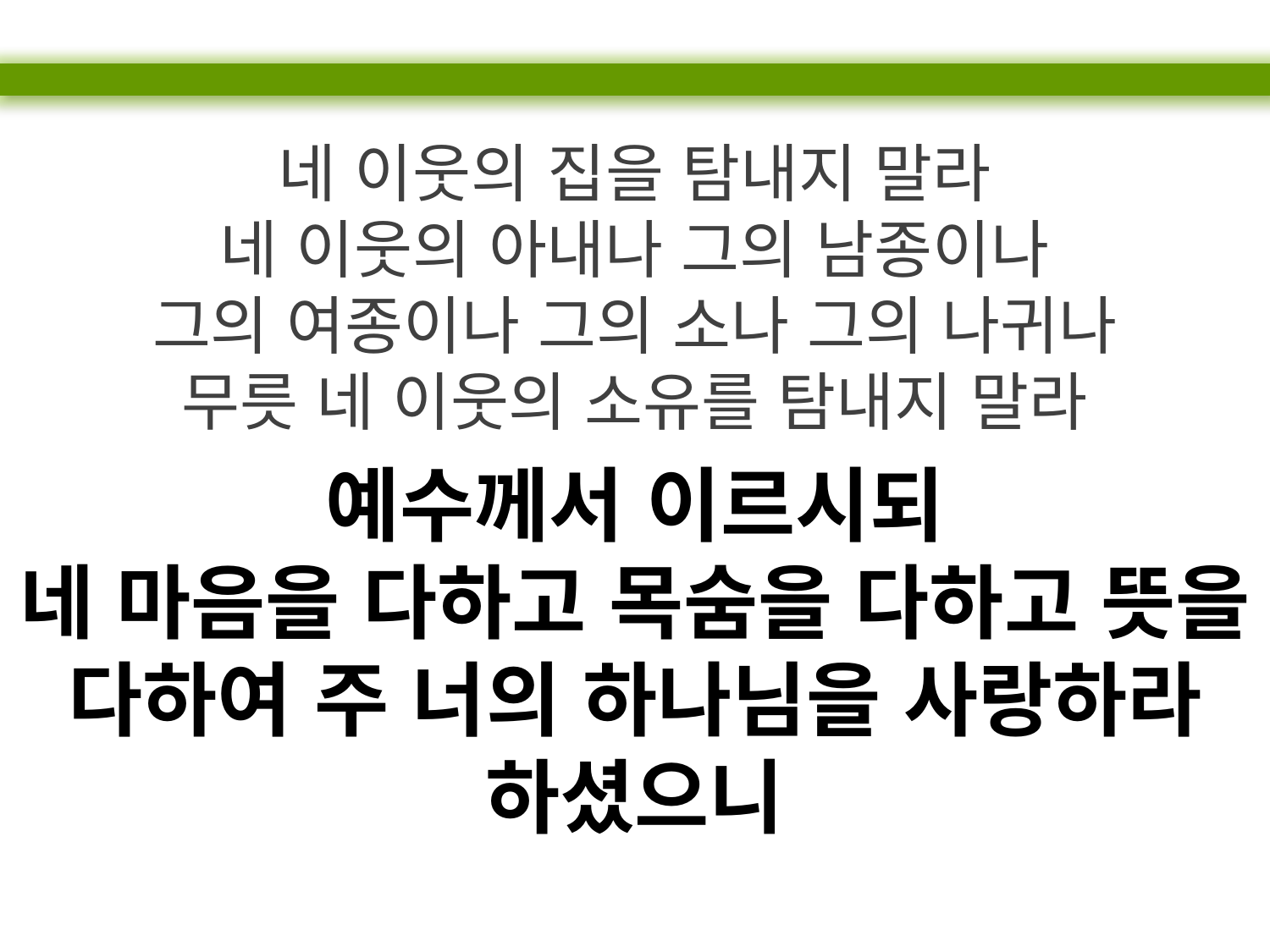

네 이웃의 집을 탐내지 말라
네 이웃의 아내나 그의 남종이나
그의 여종이나 그의 소나 그의 나귀나
무릇 네 이웃의 소유를 탐내지 말라
예수께서 이르시되
네 마음을 다하고 목숨을 다하고 뜻을 다하여 주 너의 하나님을 사랑하라 하셨으니